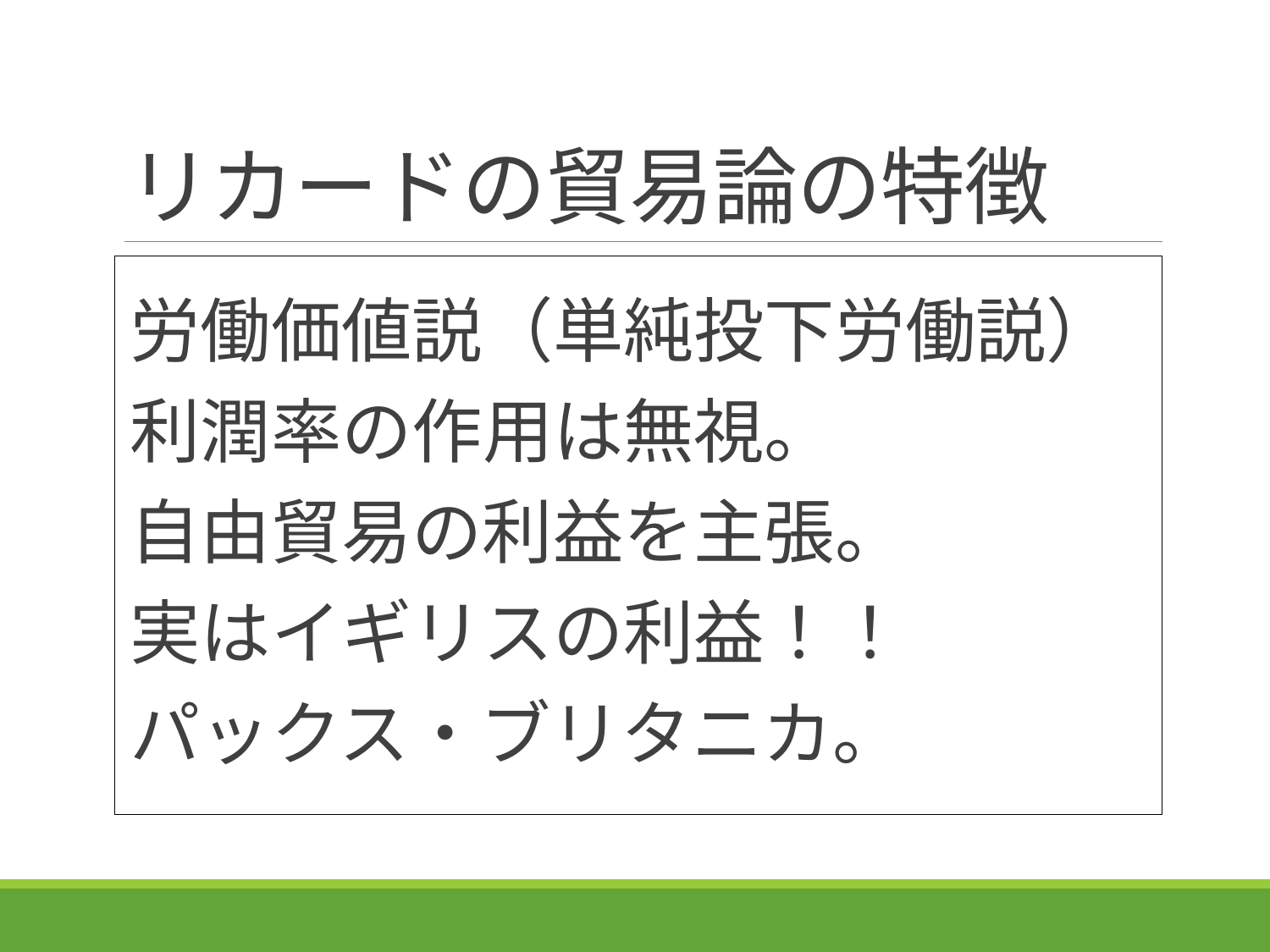

# リカードの貿易論の特徴
労働価値説（単純投下労働説）
利潤率の作用は無視。
自由貿易の利益を主張。
実はイギリスの利益！！
パックス・ブリタニカ。